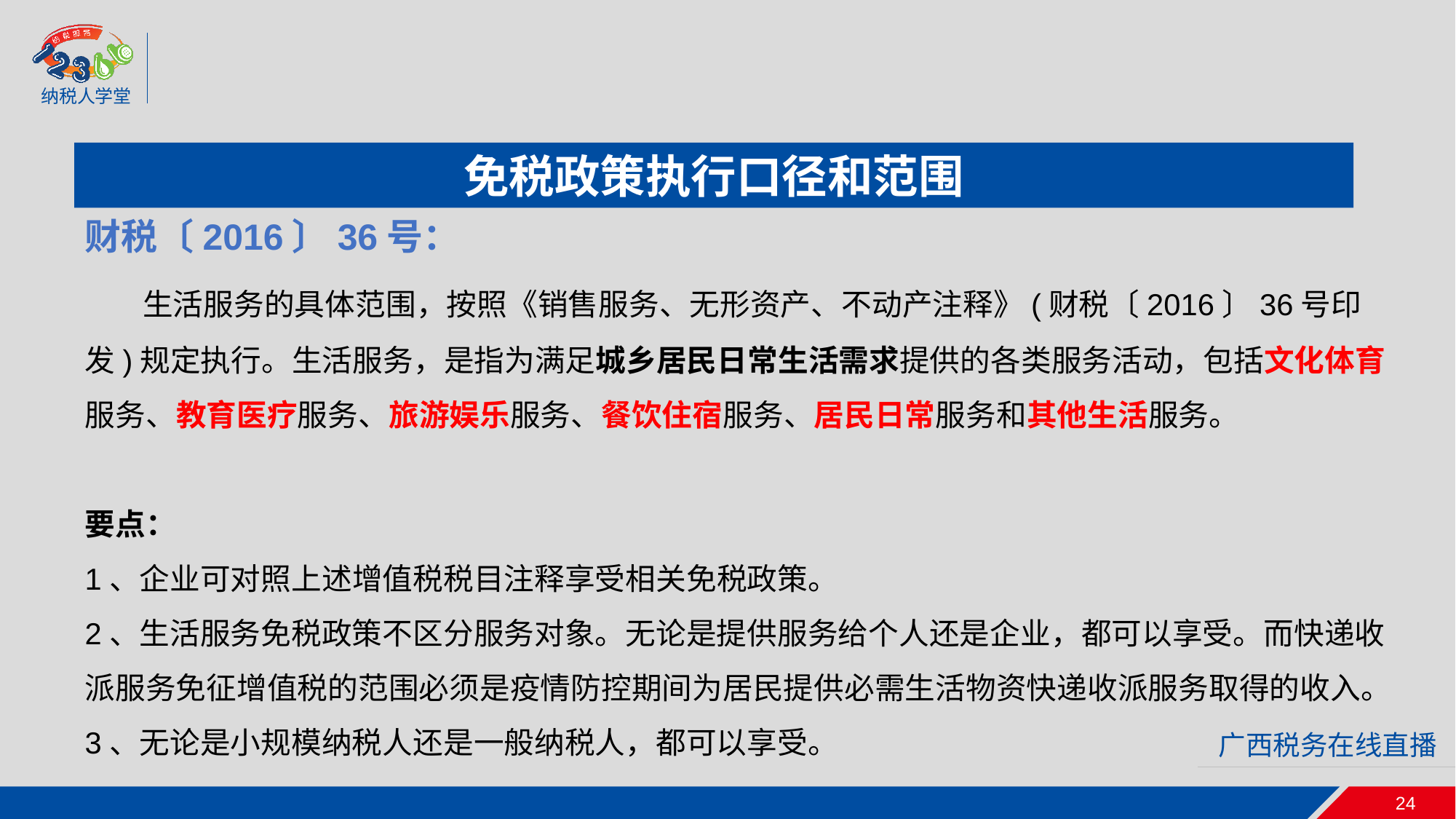

免税政策执行口径和范围
财税〔2016〕36号：
      生活服务的具体范围，按照《销售服务、无形资产、不动产注释》(财税〔2016〕36号印发)规定执行。生活服务，是指为满足城乡居民日常生活需求提供的各类服务活动，包括文化体育服务、教育医疗服务、旅游娱乐服务、餐饮住宿服务、居民日常服务和其他生活服务。

要点：
1、企业可对照上述增值税税目注释享受相关免税政策。
2、生活服务免税政策不区分服务对象。无论是提供服务给个人还是企业，都可以享受。而快递收派服务免征增值税的范围必须是疫情防控期间为居民提供必需生活物资快递收派服务取得的收入。
3、无论是小规模纳税人还是一般纳税人，都可以享受。